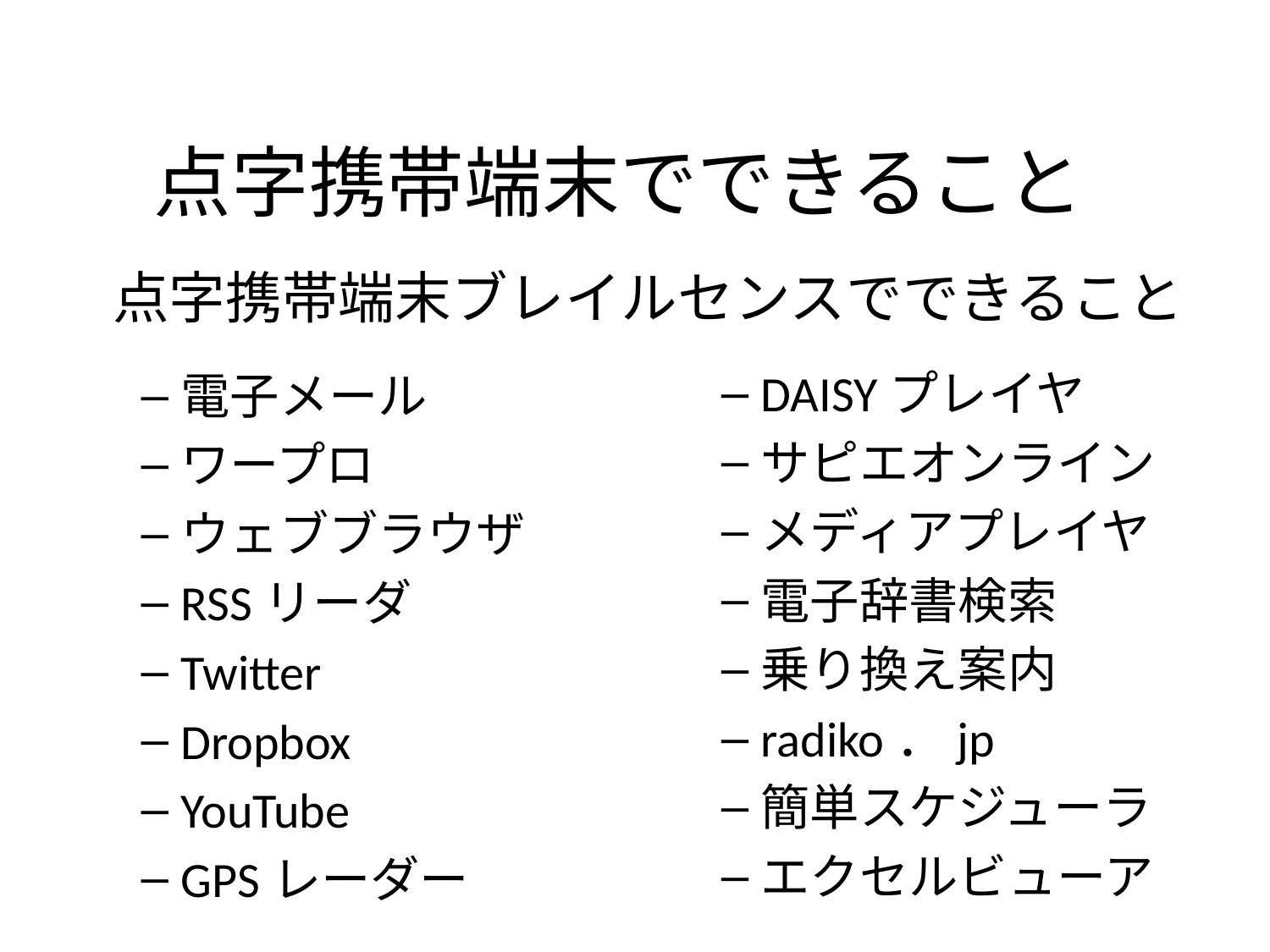

# 点字携帯端末でできること
点字携帯端末ブレイルセンスでできること
DAISYプレイヤ
サピエオンライン
メディアプレイヤ
電子辞書検索
乗り換え案内
radiko．jp
簡単スケジューラ
エクセルビューア
電子メール
ワープロ
ウェブブラウザ
RSSリーダ
Twitter
Dropbox
YouTube
GPSレーダー